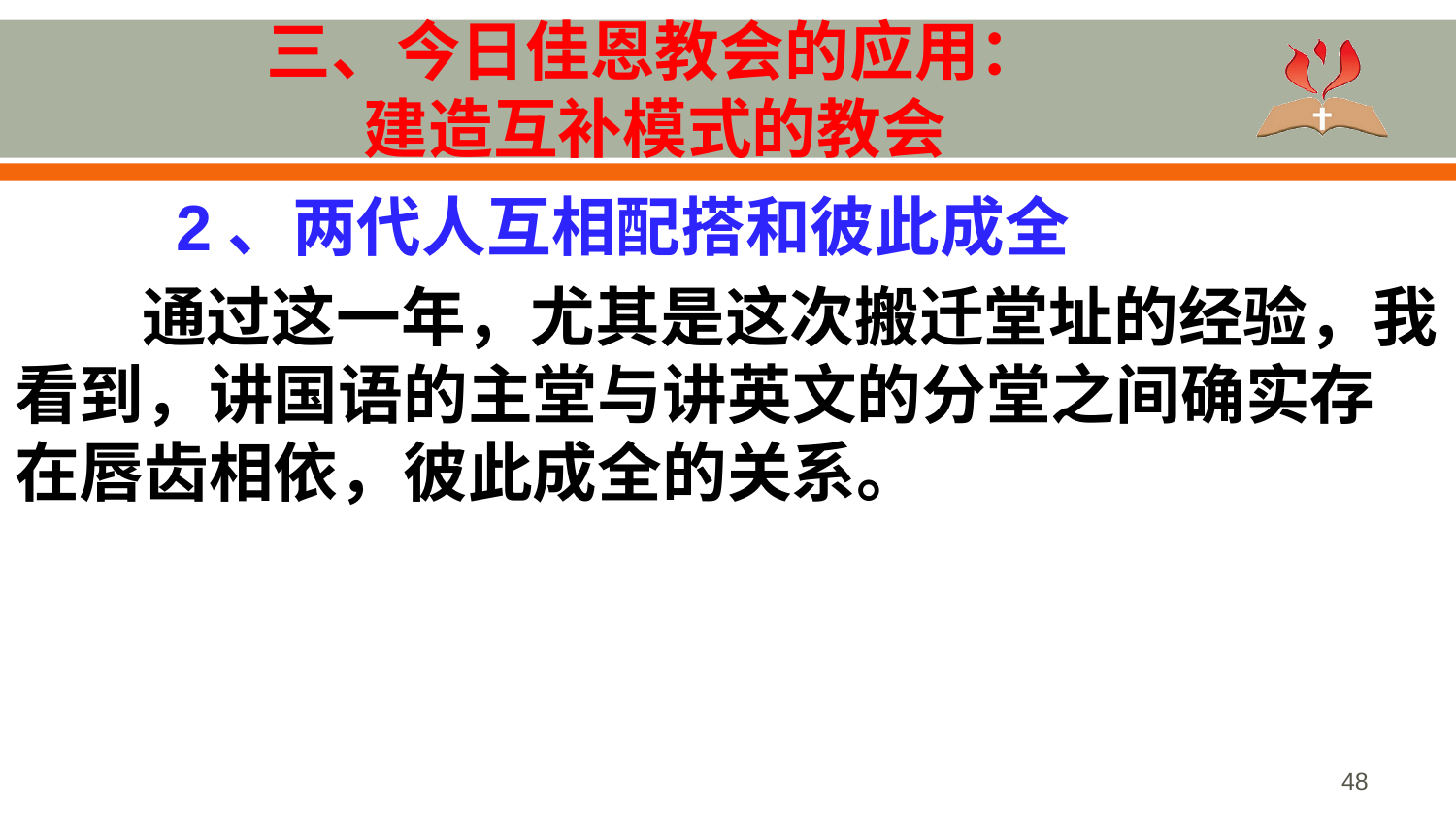

# 三、今日佳恩教会的应用： 建造互补模式的教会
         2、两代人互相配搭和彼此成全
通过这一年，尤其是这次搬迁堂址的经验，我看到，讲国语的主堂与讲英文的分堂之间确实存在唇齿相依，彼此成全的关系。

48